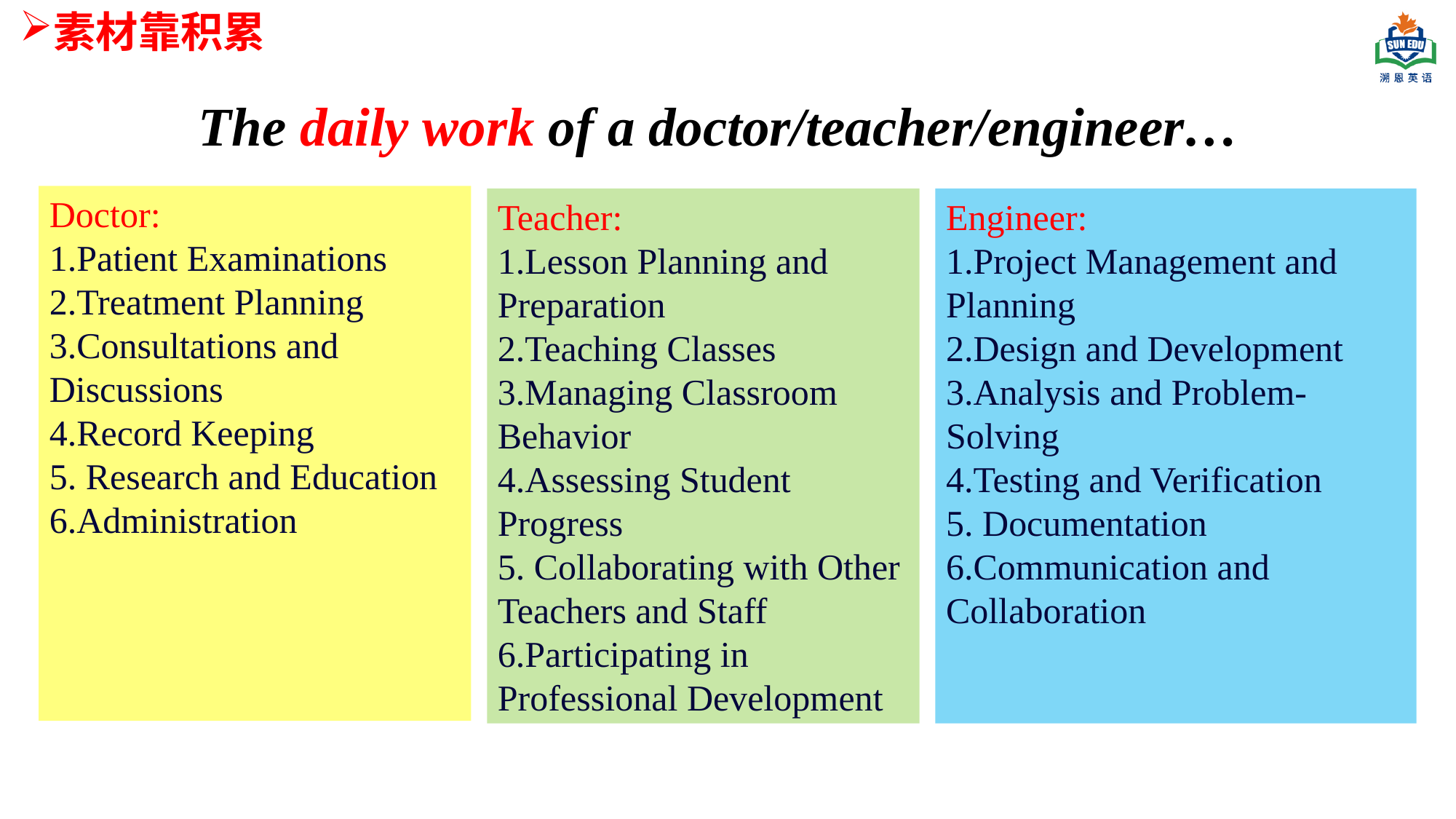

素材靠积累
The daily work of a doctor/teacher/engineer…
Doctor:
Patient Examinations
Treatment Planning
Consultations and Discussions
Record Keeping
 Research and Education
Administration

Teacher:
Lesson Planning and Preparation
Teaching Classes
Managing Classroom Behavior
Assessing Student Progress
 Collaborating with Other Teachers and Staff
Participating in Professional Development
Engineer:
Project Management and Planning
Design and Development
Analysis and Problem-Solving
Testing and Verification
 Documentation
Communication and Collaboration